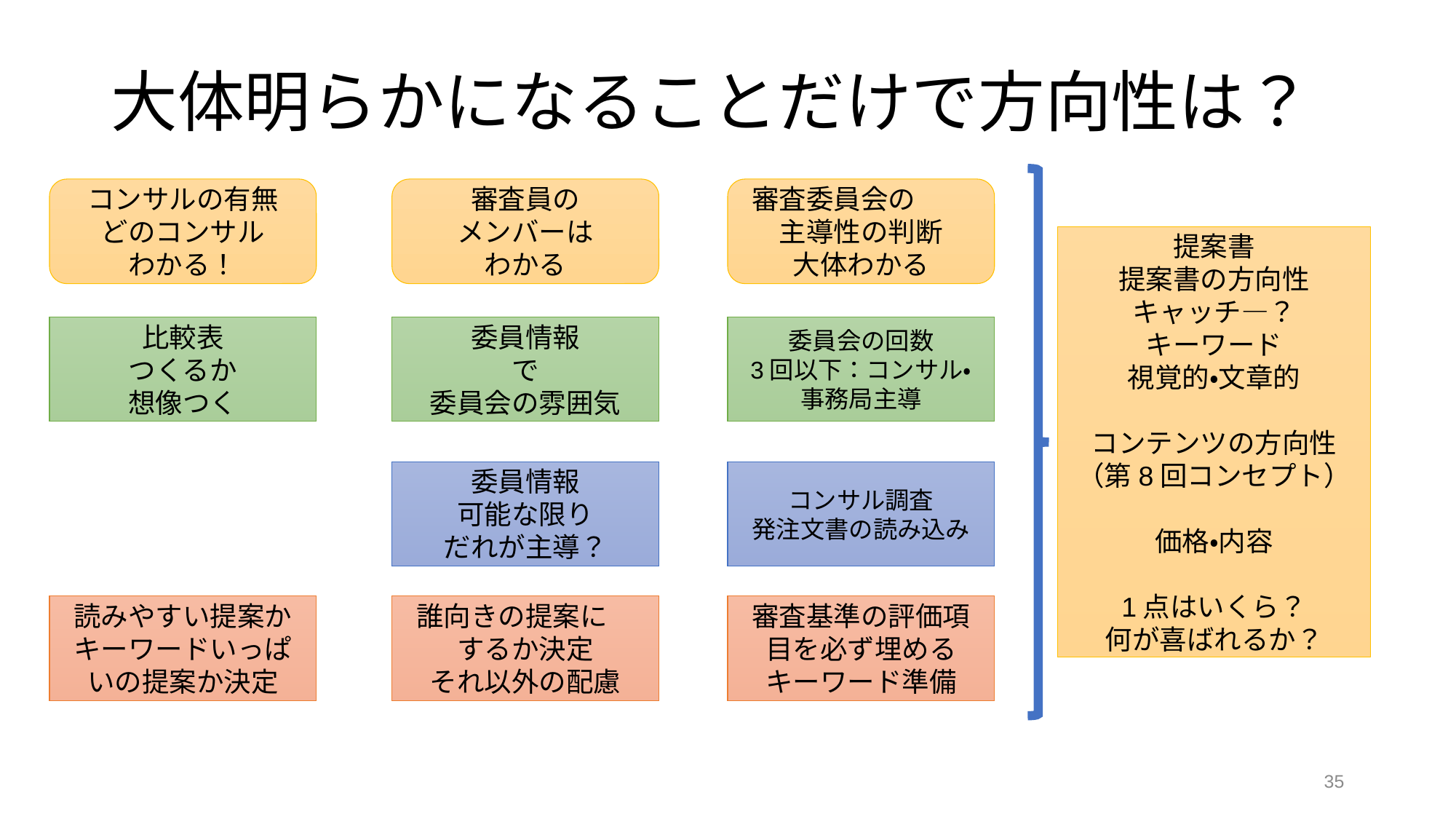

# 大体明らかになることだけで方向性は？

審査委員会の　　主導性の判断
大体わかる
コンサルの有無
どのコンサル
わかる！
審査員の
メンバーは
わかる
提案書
提案書の方向性
キャッチ―？
キーワード
視覚的・文章的

コンテンツの方向性
（第8回コンセプト）

価格・内容

1点はいくら？
何が喜ばれるか？
比較表
つくるか
想像つく
委員情報
で
委員会の雰囲気
委員会の回数
3回以下：コンサル・
事務局主導
委員情報
可能な限り
だれが主導？
コンサル調査
発注文書の読み込み
読みやすい提案か
キーワードいっぱいの提案か決定
誰向きの提案に　するか決定
それ以外の配慮
審査基準の評価項目を必ず埋める
キーワード準備
35